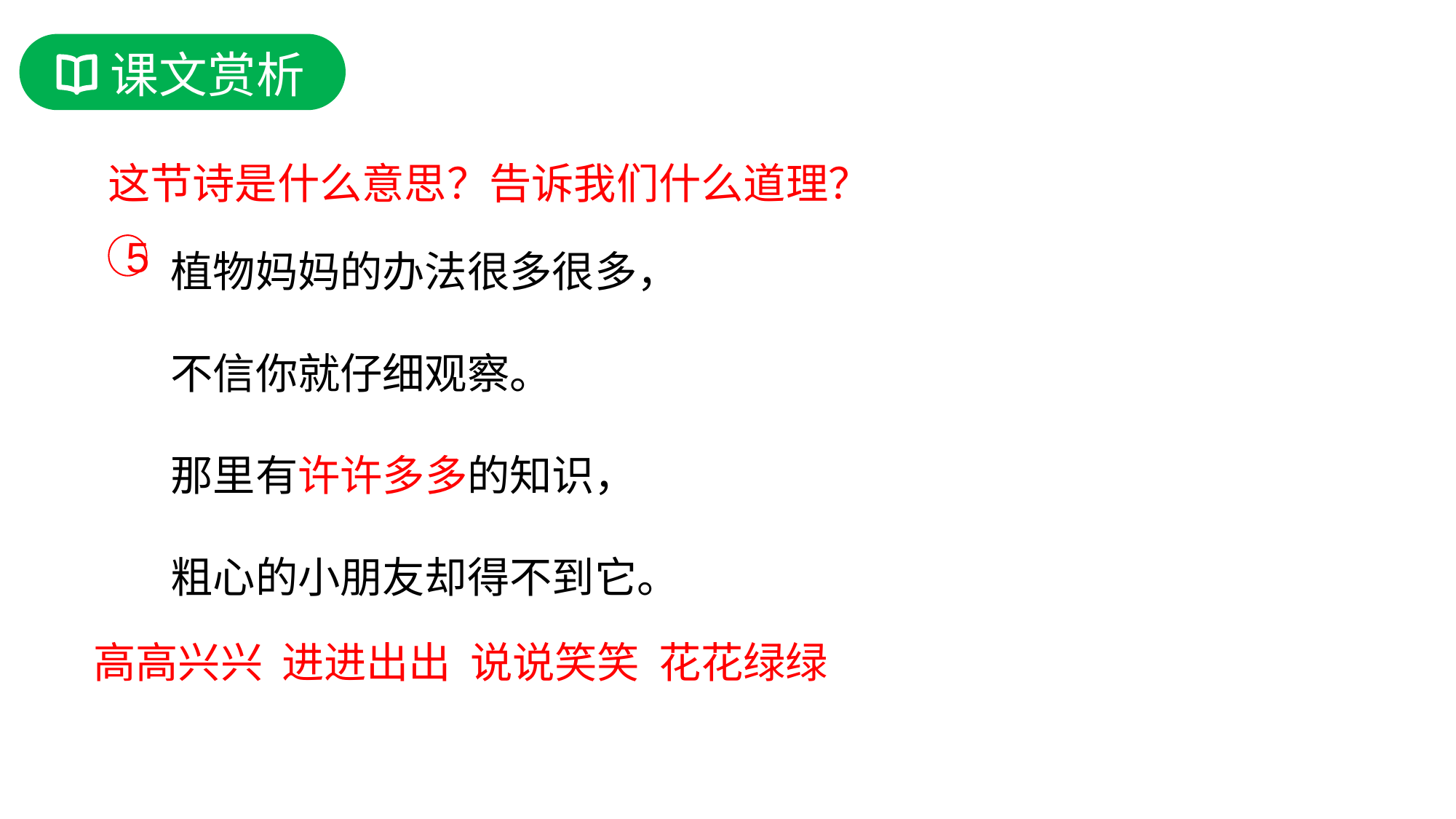

课文赏析

这节诗是什么意思？告诉我们什么道理？
植物妈妈的办法很多很多，
不信你就仔细观察。
那里有许许多多的知识，
粗心的小朋友却得不到它。
5
高高兴兴  进进出出  说说笑笑  花花绿绿